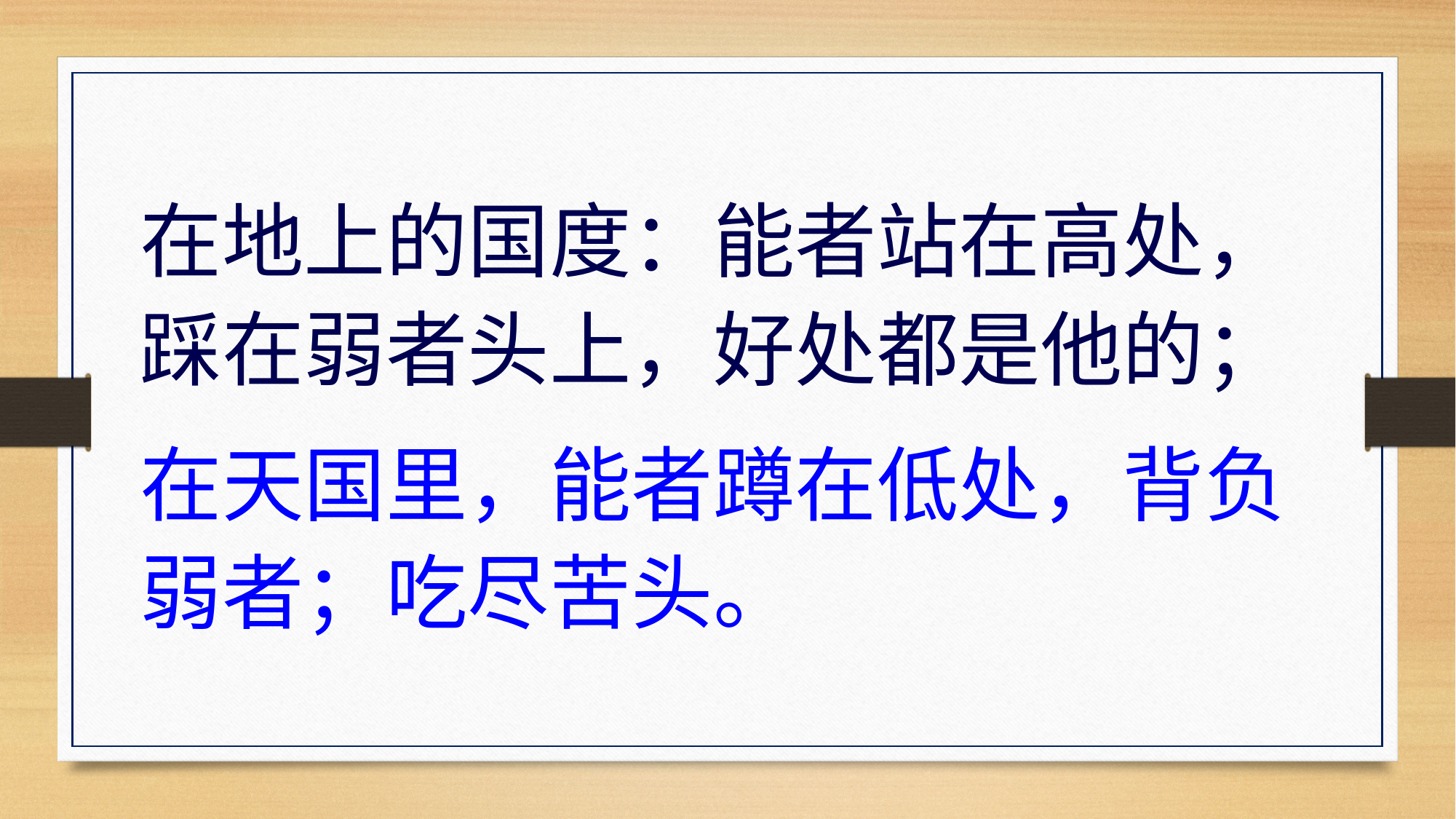

在地上的国度：能者站在高处，踩在弱者头上，好处都是他的；
在天国里，能者蹲在低处，背负弱者；吃尽苦头。